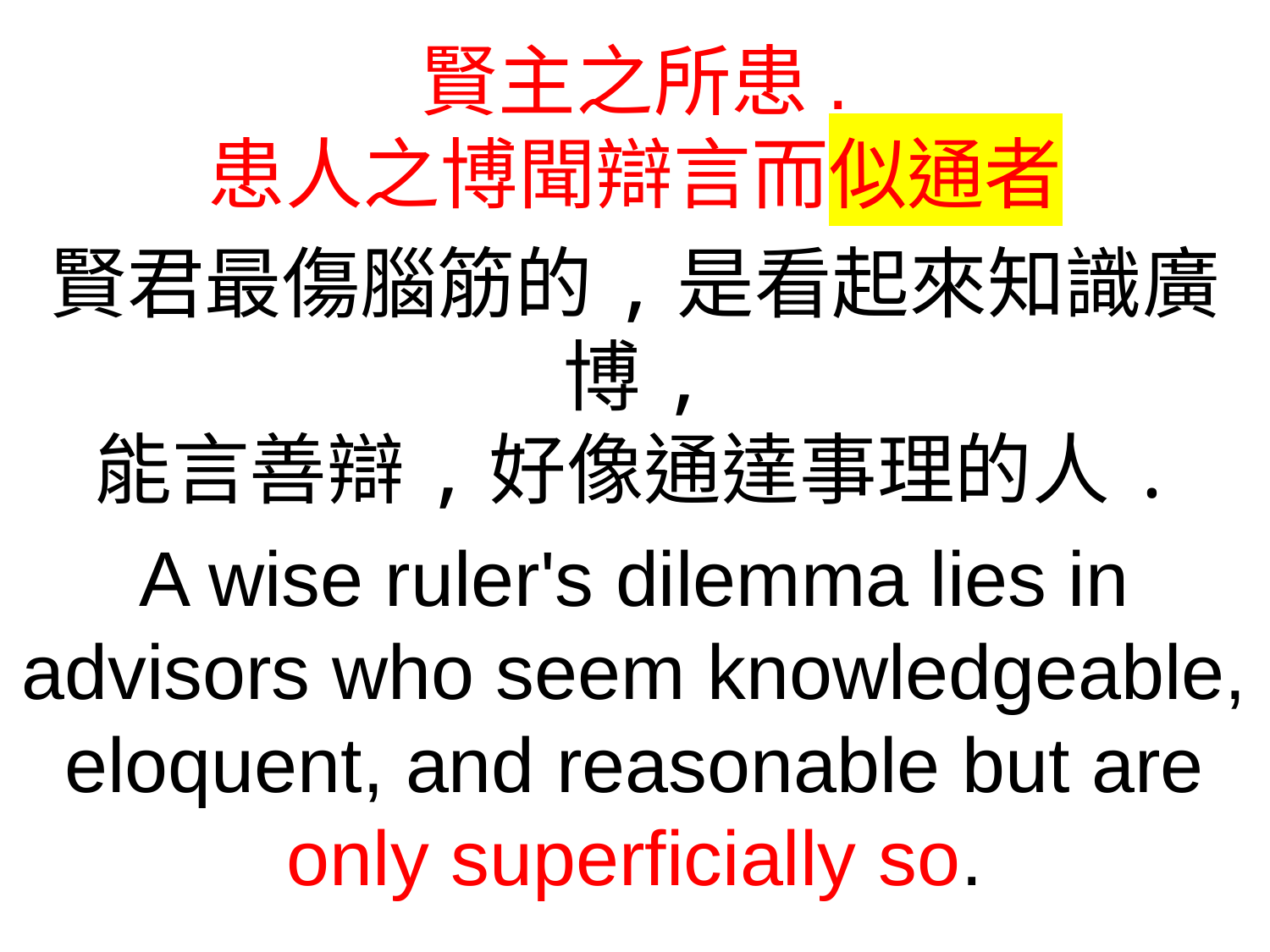

賢主之所患.
患人之博聞辯言而似通者
賢君最傷腦筋的,是看起來知識廣博,
能言善辯,好像通達事理的人.
A wise ruler's dilemma lies in advisors who seem knowledgeable, eloquent, and reasonable but are only superficially so.